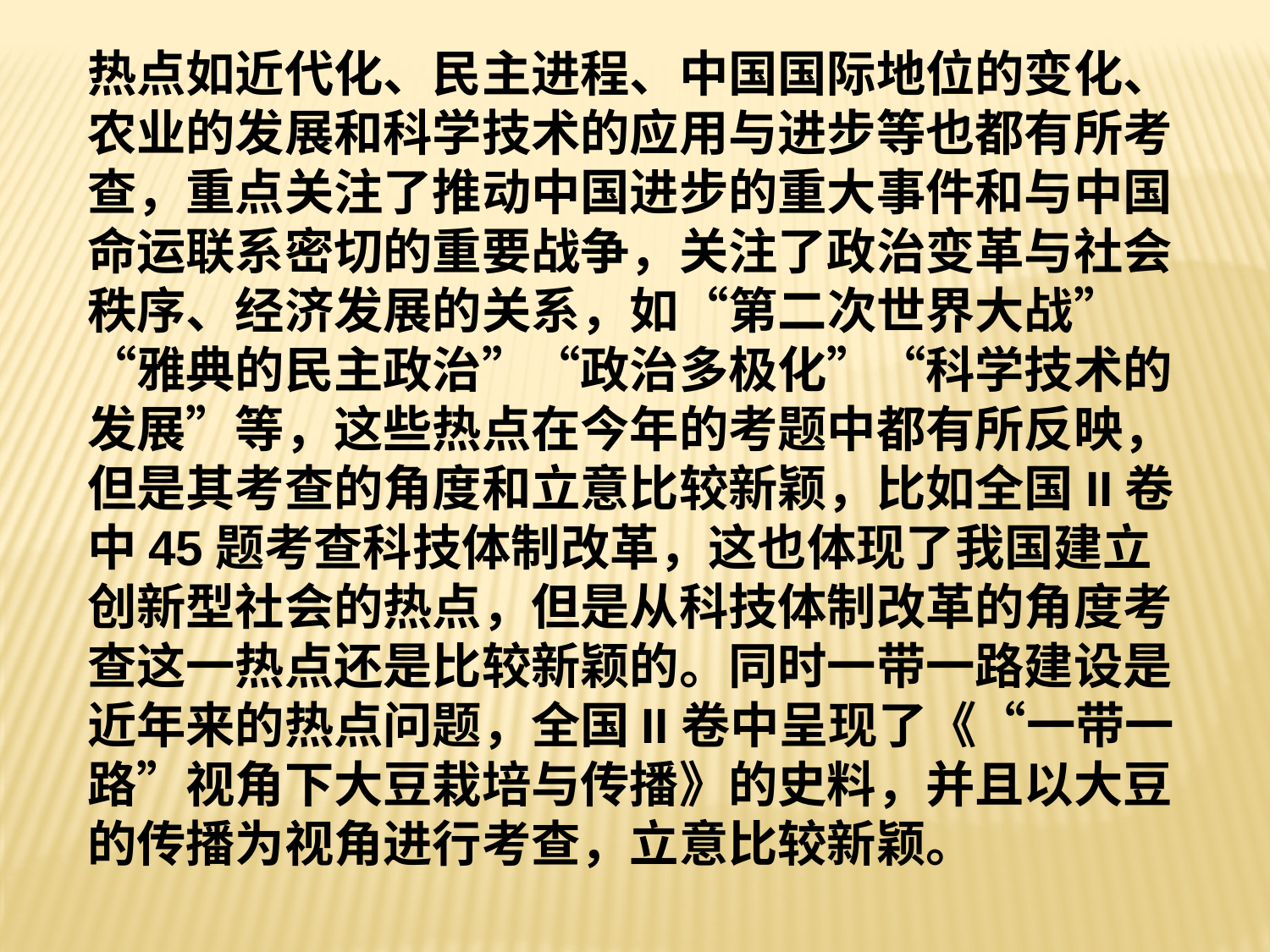

热点如近代化、民主进程、中国国际地位的变化、农业的发展和科学技术的应用与进步等也都有所考查，重点关注了推动中国进步的重大事件和与中国命运联系密切的重要战争，关注了政治变革与社会秩序、经济发展的关系，如“第二次世界大战”“雅典的民主政治”“政治多极化”“科学技术的发展”等，这些热点在今年的考题中都有所反映，但是其考查的角度和立意比较新颖，比如全国II卷中45题考查科技体制改革，这也体现了我国建立创新型社会的热点，但是从科技体制改革的角度考查这一热点还是比较新颖的。同时一带一路建设是近年来的热点问题，全国II卷中呈现了《“一带一路”视角下大豆栽培与传播》的史料，并且以大豆的传播为视角进行考查，立意比较新颖。